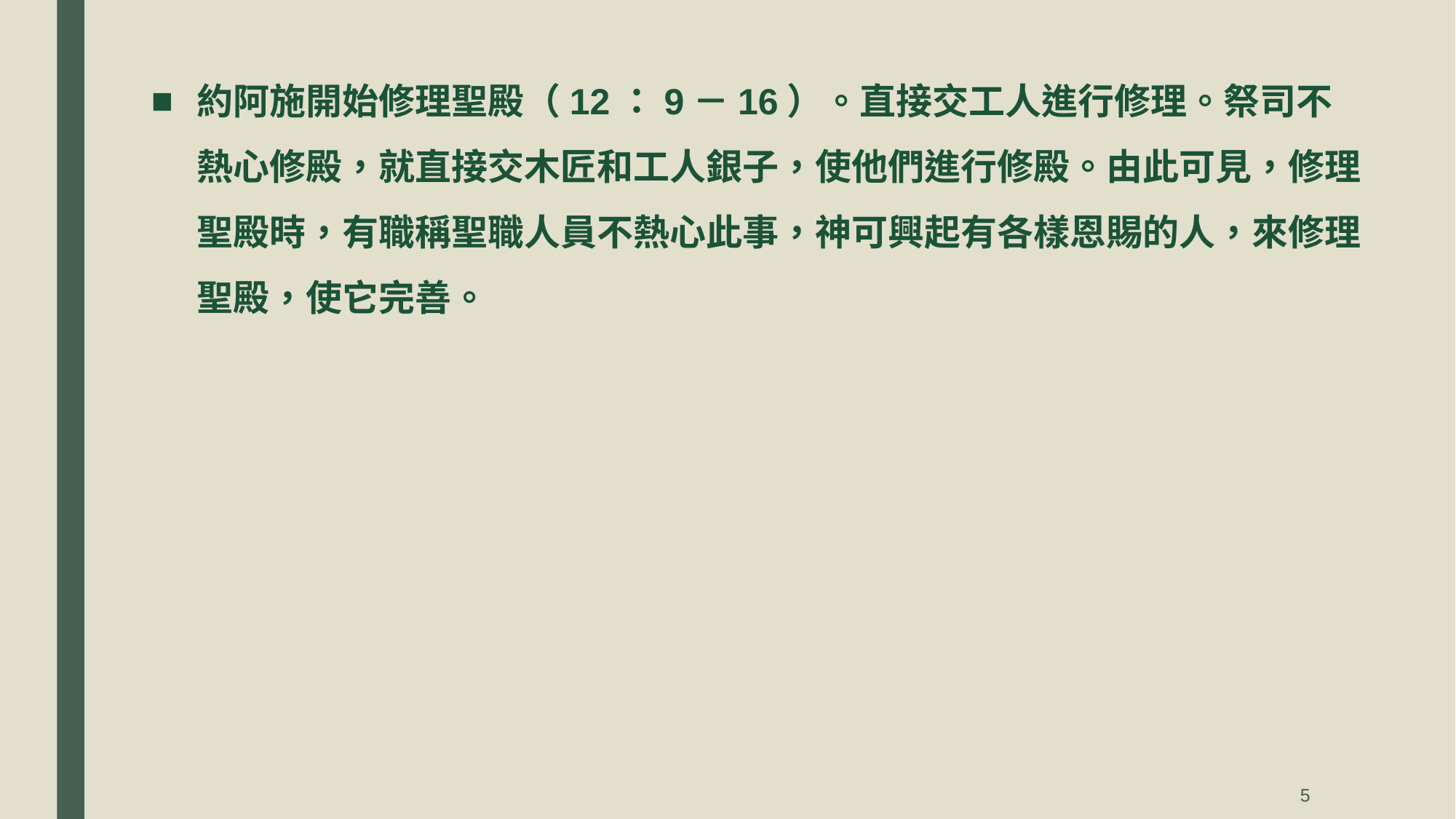

約阿施開始修理聖殿（12：9－16）。直接交工人進行修理。祭司不熱心修殿，就直接交木匠和工人銀子，使他們進行修殿。由此可見，修理聖殿時，有職稱聖職人員不熱心此事，神可興起有各樣恩賜的人，來修理聖殿，使它完善。

5